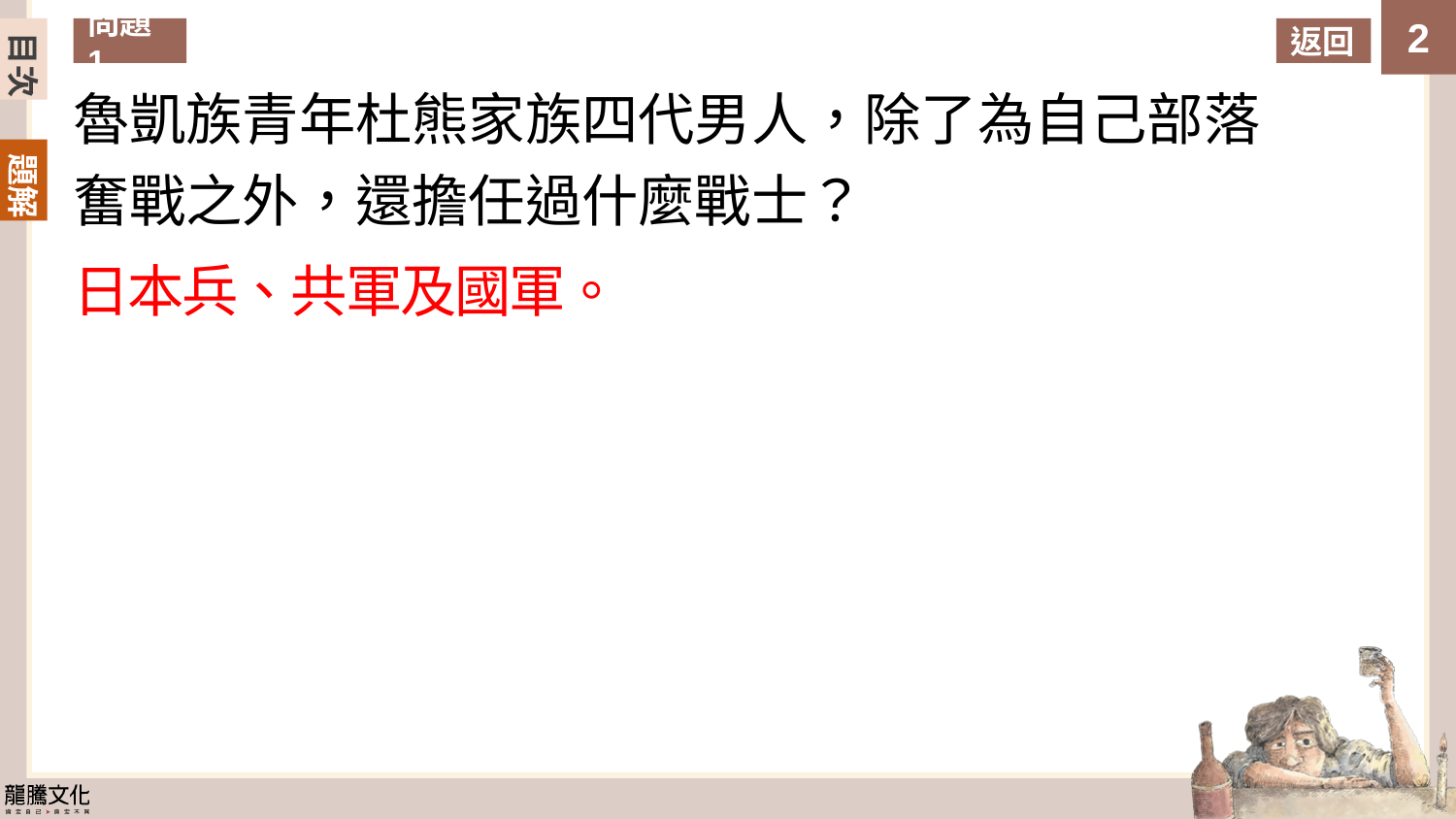

目次
問題1
返回
魯凱族青年杜熊家族四代男人，除了為自己部落奮戰之外，還擔任過什麼戰士？
日本兵、共軍及國軍。